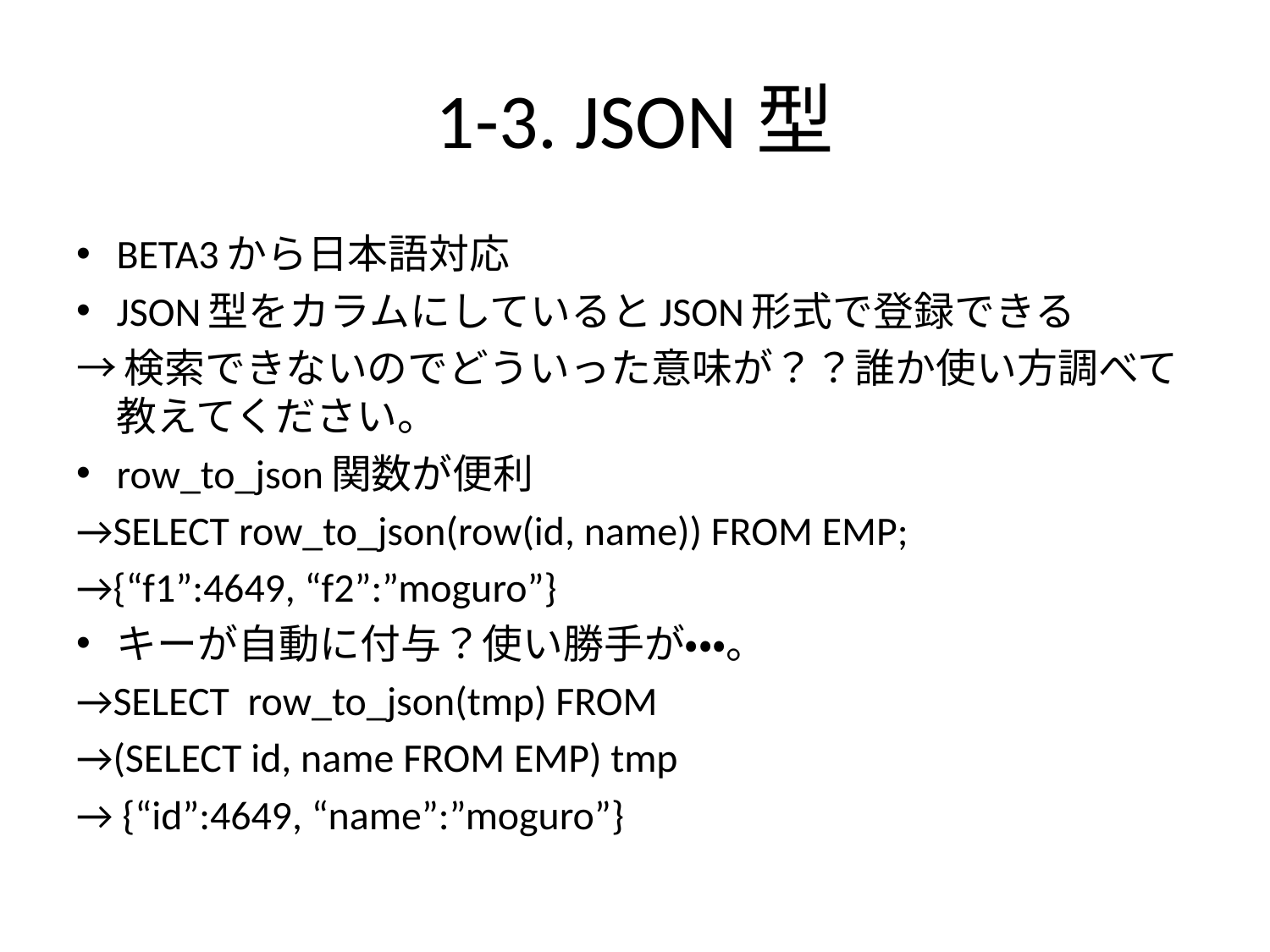

# 1-3. JSON型
BETA3から日本語対応
JSON型をカラムにしているとJSON形式で登録できる
→検索できないのでどういった意味が？？誰か使い方調べて教えてください。
row_to_json関数が便利
→SELECT row_to_json(row(id, name)) FROM EMP;
→{“f1”:4649, “f2”:”moguro”}
キーが自動に付与？使い勝手が・・・。
→SELECT  row_to_json(tmp) FROM
→(SELECT id, name FROM EMP) tmp
→ {“id”:4649, “name”:”moguro”}